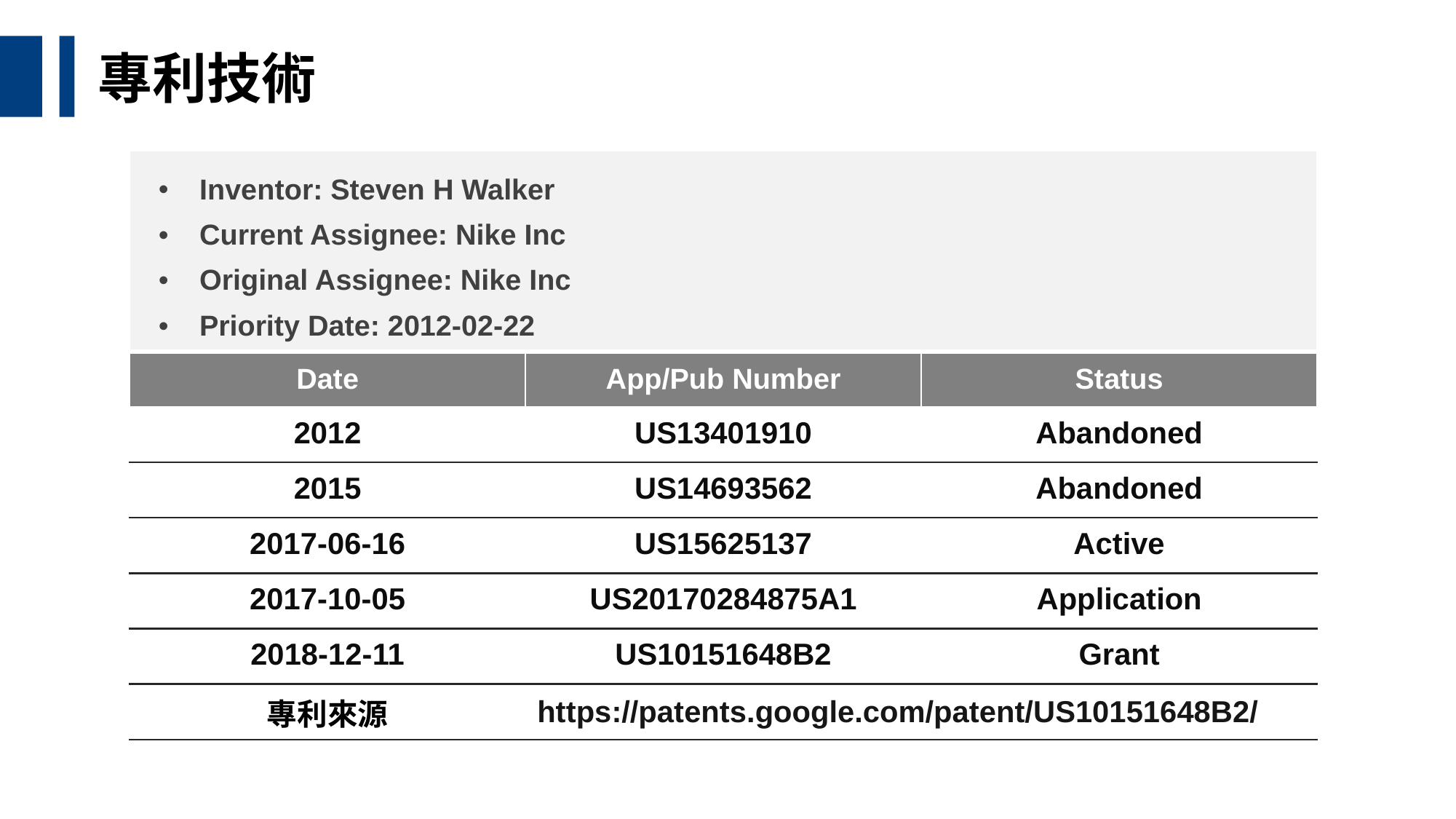

專利技術
| Inventor: Steven H Walker Current Assignee: Nike Inc Original Assignee: Nike Inc Priority Date: 2012-02-22 |  |  |
| --- | --- | --- |
| Date | App/Pub Number | Status |
| 2012 | US13401910 | Abandoned |
| 2015 | US14693562 | Abandoned |
| 2017-06-16 | US15625137 | Active |
| 2017-10-05 | US20170284875A1 | Application |
| 2018-12-11 | US10151648B2 | Grant |
| 專利來源 | https://patents.google.com/patent/US10151648B2/ |  |